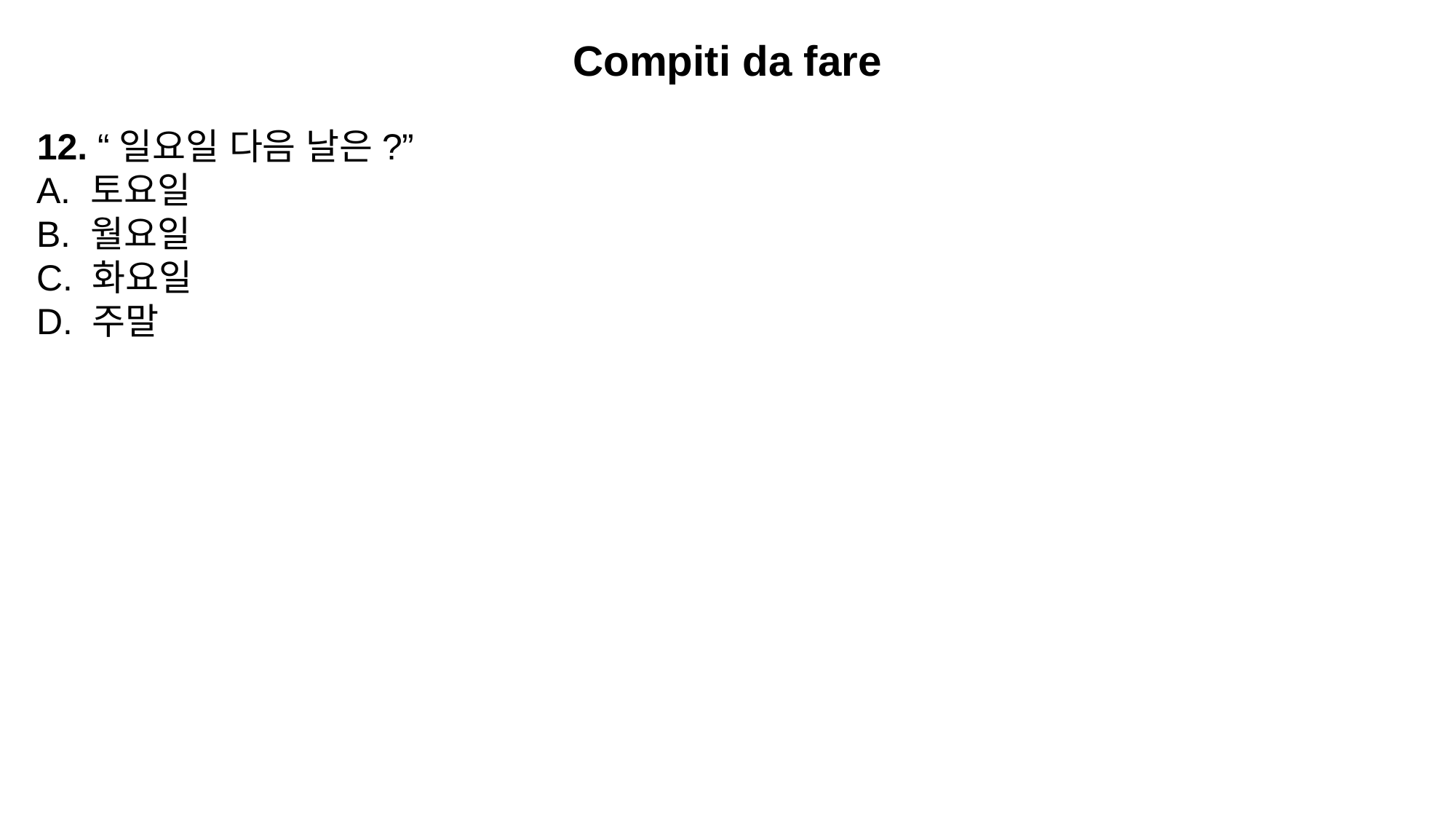

Compiti da fare
12. “일요일 다음 날은?”
A. 토요일
B. 월요일
C. 화요일
D. 주말